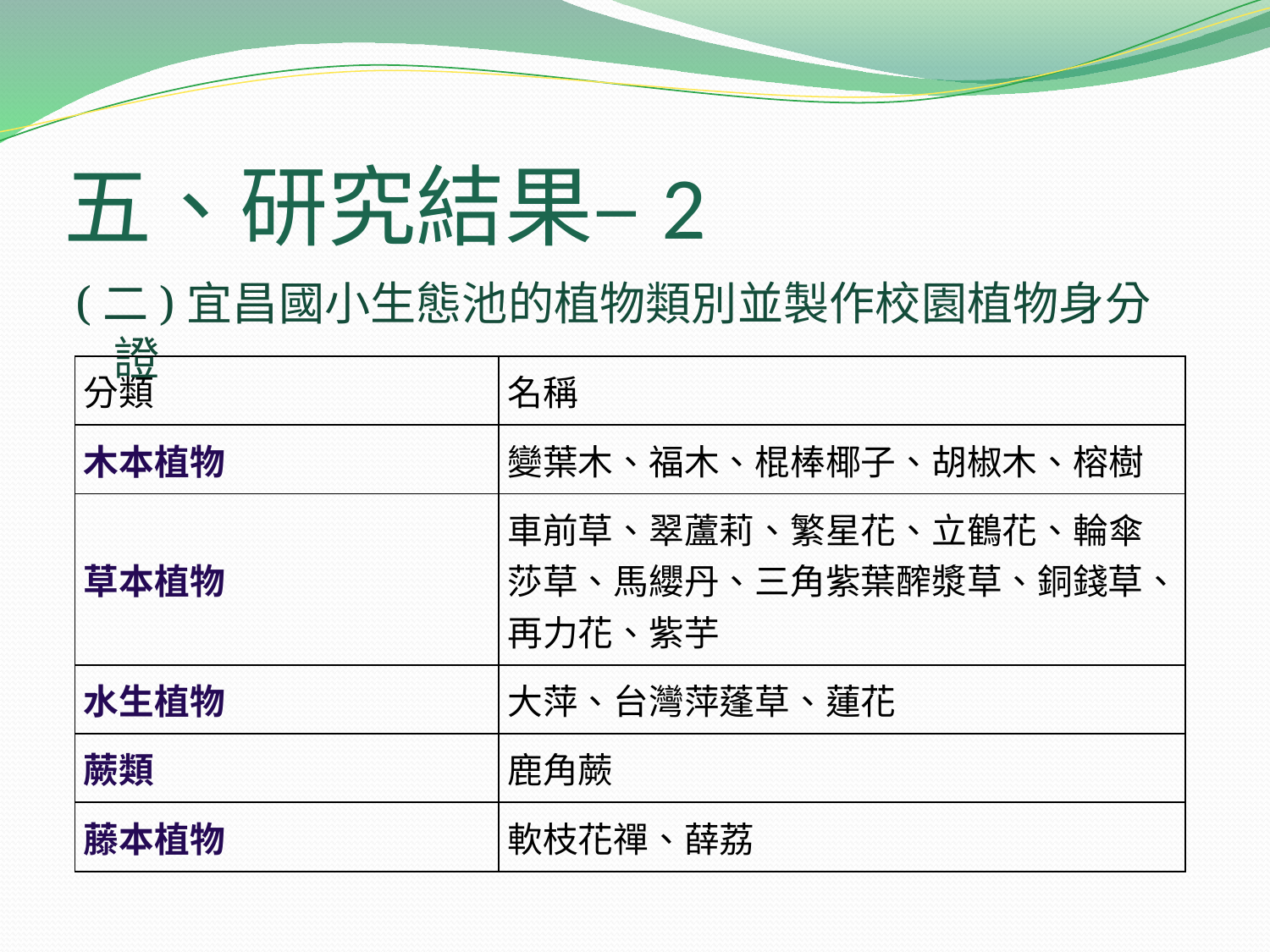

# 五、研究結果–2
(二)宜昌國小生態池的植物類別並製作校園植物身分證
| 分類 | 名稱 |
| --- | --- |
| 木本植物 | 變葉木、福木、棍棒椰子、胡椒木、榕樹 |
| 草本植物 | 車前草、翠蘆莉、繁星花、立鶴花、輪傘莎草、馬纓丹、三角紫葉醡漿草、銅錢草、再力花、紫芋 |
| 水生植物 | 大萍、台灣萍蓬草、蓮花 |
| 蕨類 | 鹿角蕨 |
| 藤本植物 | 軟枝花禪、薛荔 |